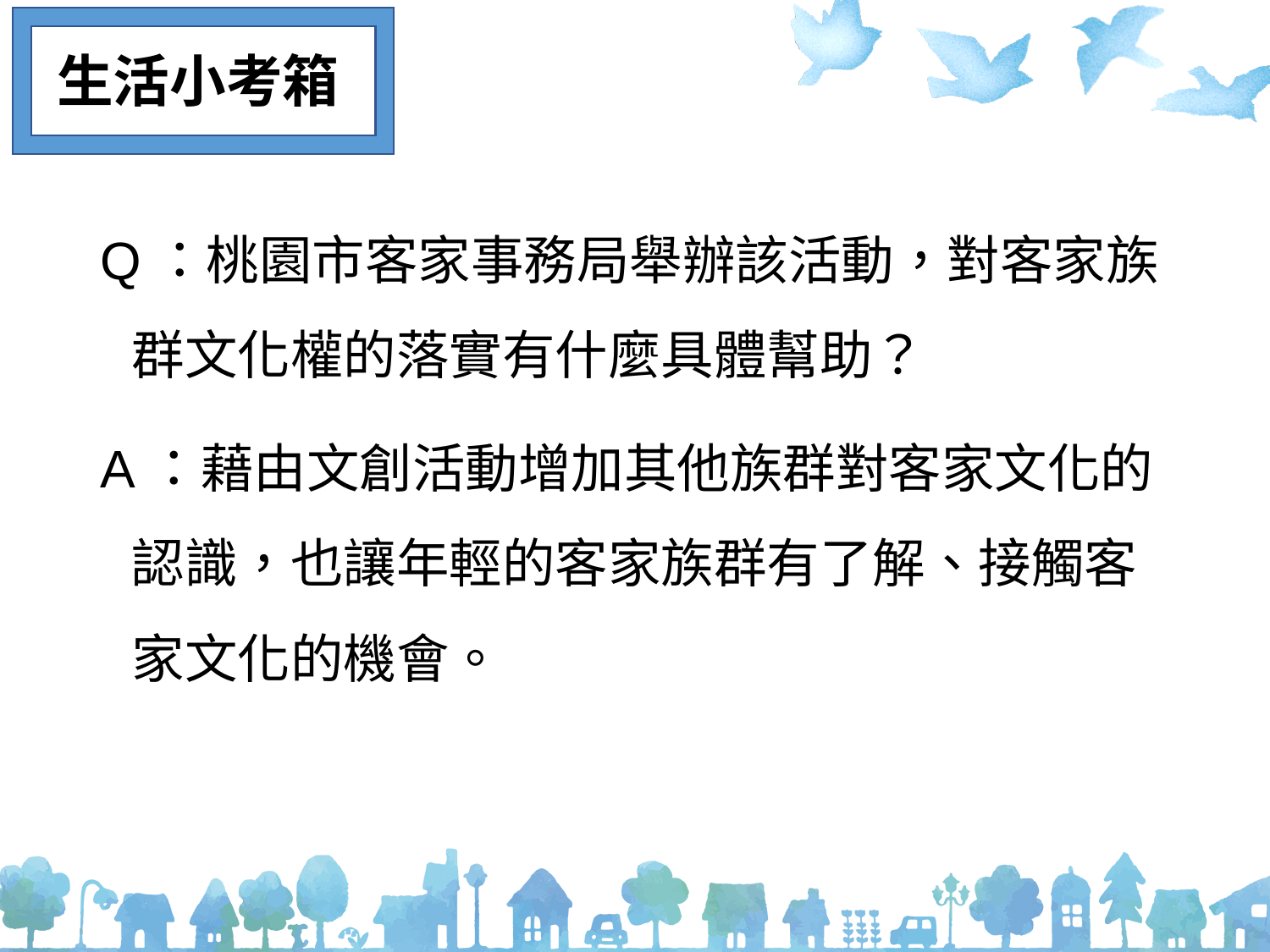

生活小考箱
Q：桃園市客家事務局舉辦該活動，對客家族群文化權的落實有什麼具體幫助？
A：藉由文創活動增加其他族群對客家文化的認識，也讓年輕的客家族群有了解、接觸客家文化的機會。